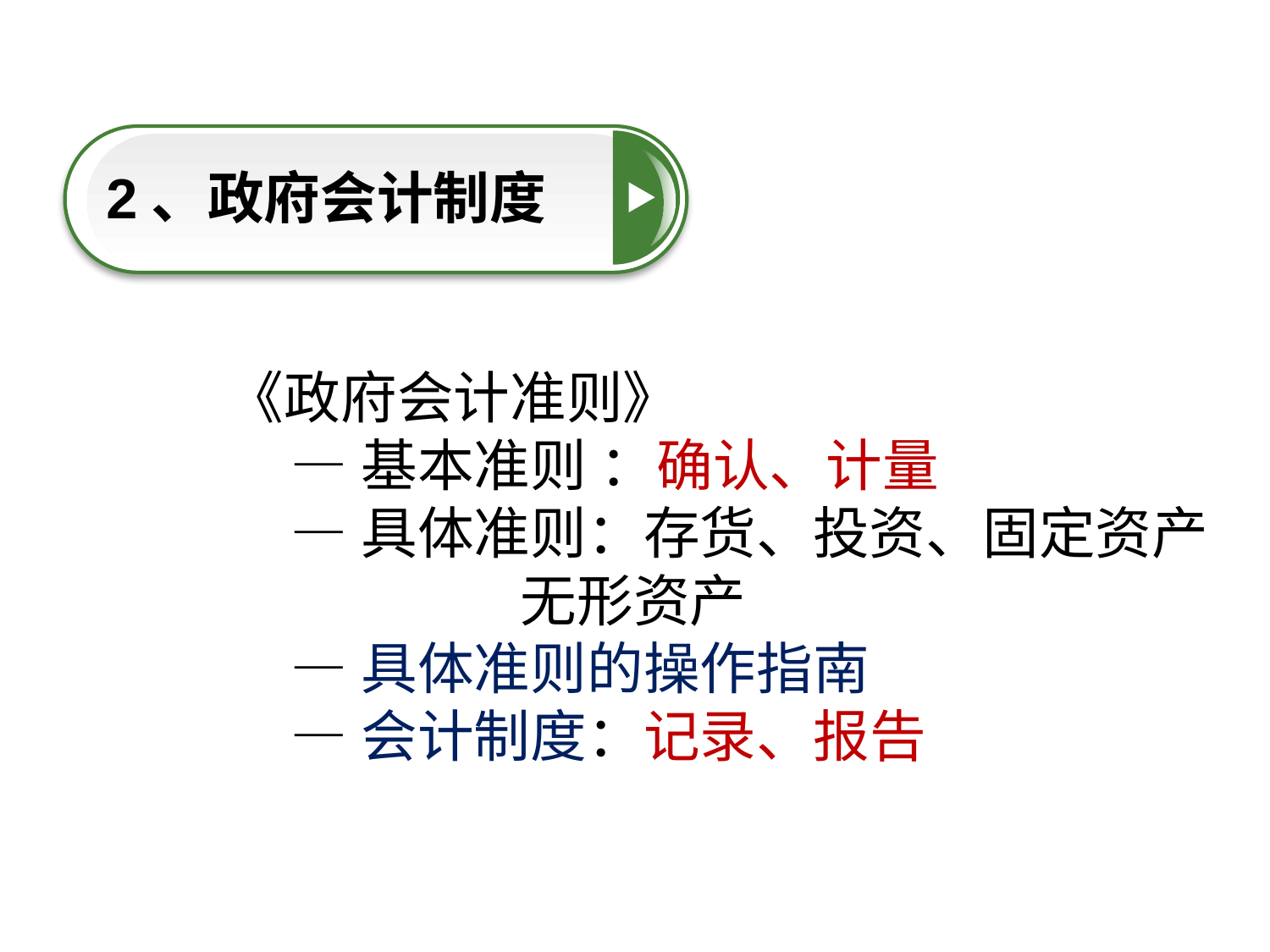

2、政府会计制度

点击添加文本
《政府会计准则》
     —基本准则 ：确认、计量
     —具体准则：存货、投资、固定资产
                      无形资产
     —具体准则的操作指南
     —会计制度：记录、报告
点击添加文本
点击添加文本
点击添加文本